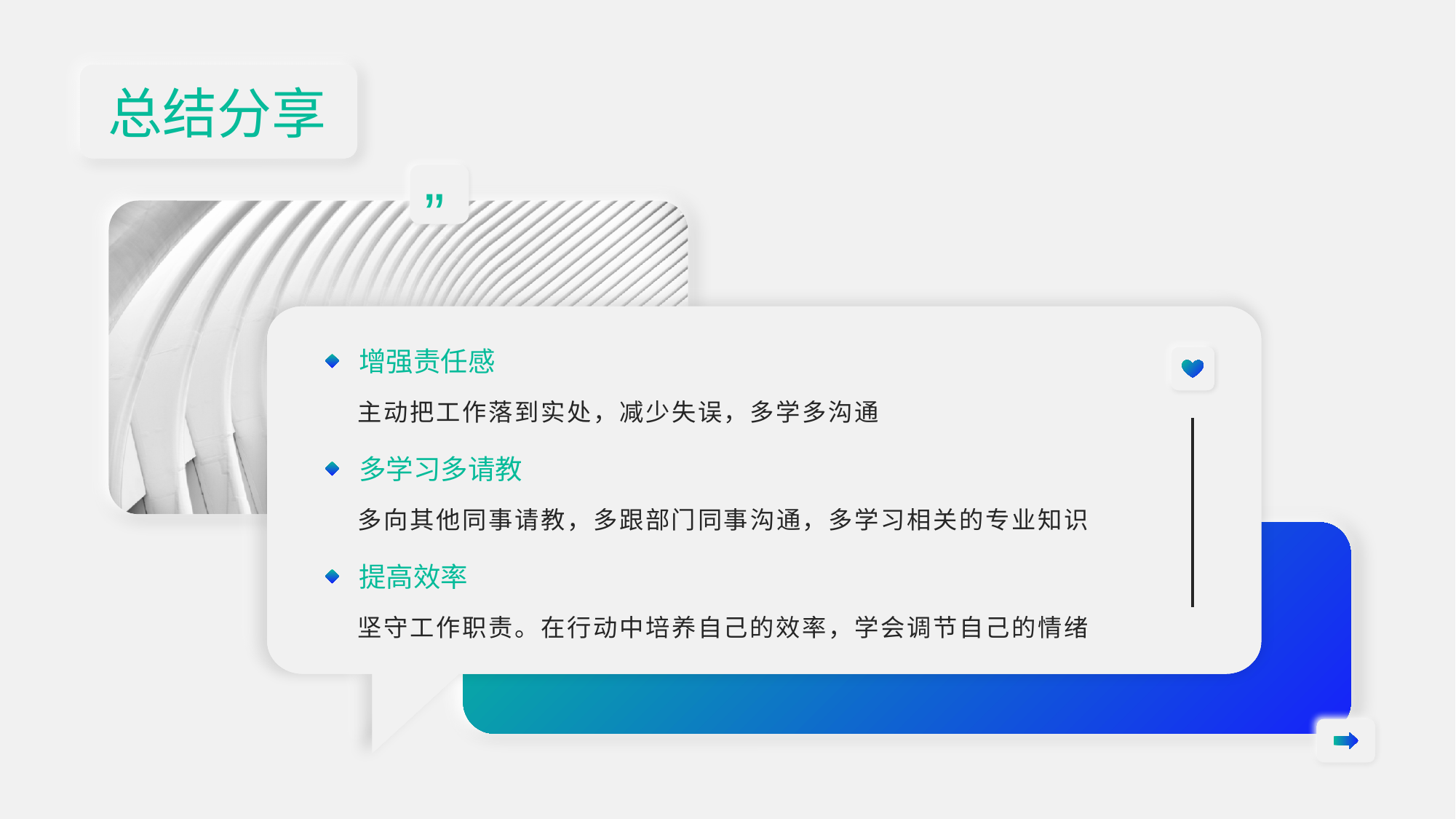

总结分享

”

增强责任感

主动把工作落到实处，减少失误，多学多沟通
多学习多请教

多向其他同事请教，多跟部门同事沟通，多学习相关的专业知识

提高效率

坚守工作职责。在行动中培养自己的效率，学会调节自己的情绪